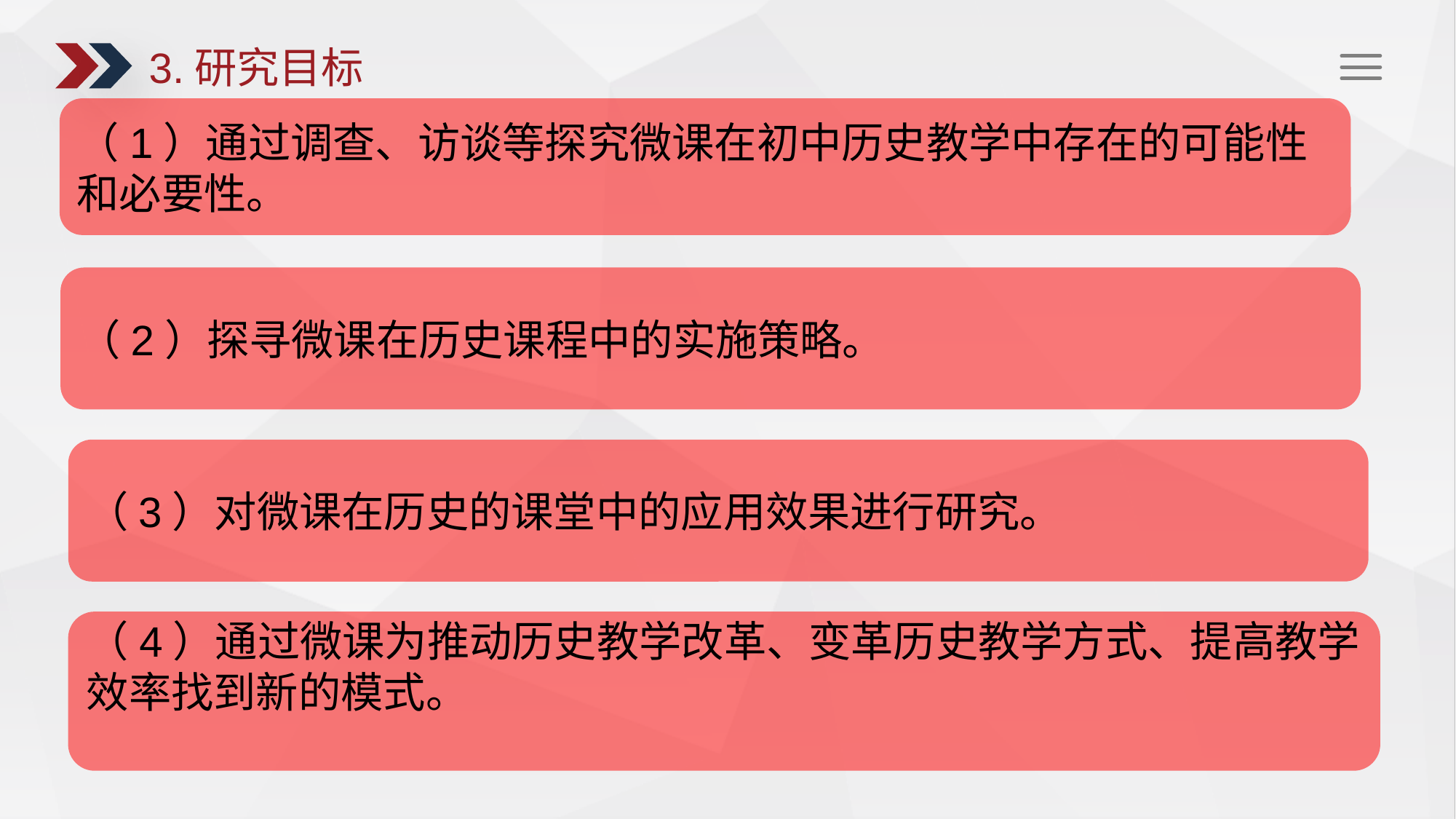

3.研究目标

（1）通过调查、访谈等探究微课在初中历史教学中存在的可能性和必要性。
（2）探寻微课在历史课程中的实施策略。
（3）对微课在历史的课堂中的应用效果进行研究。
（4）通过微课为推动历史教学改革、变革历史教学方式、提高教学效率找到新的模式。